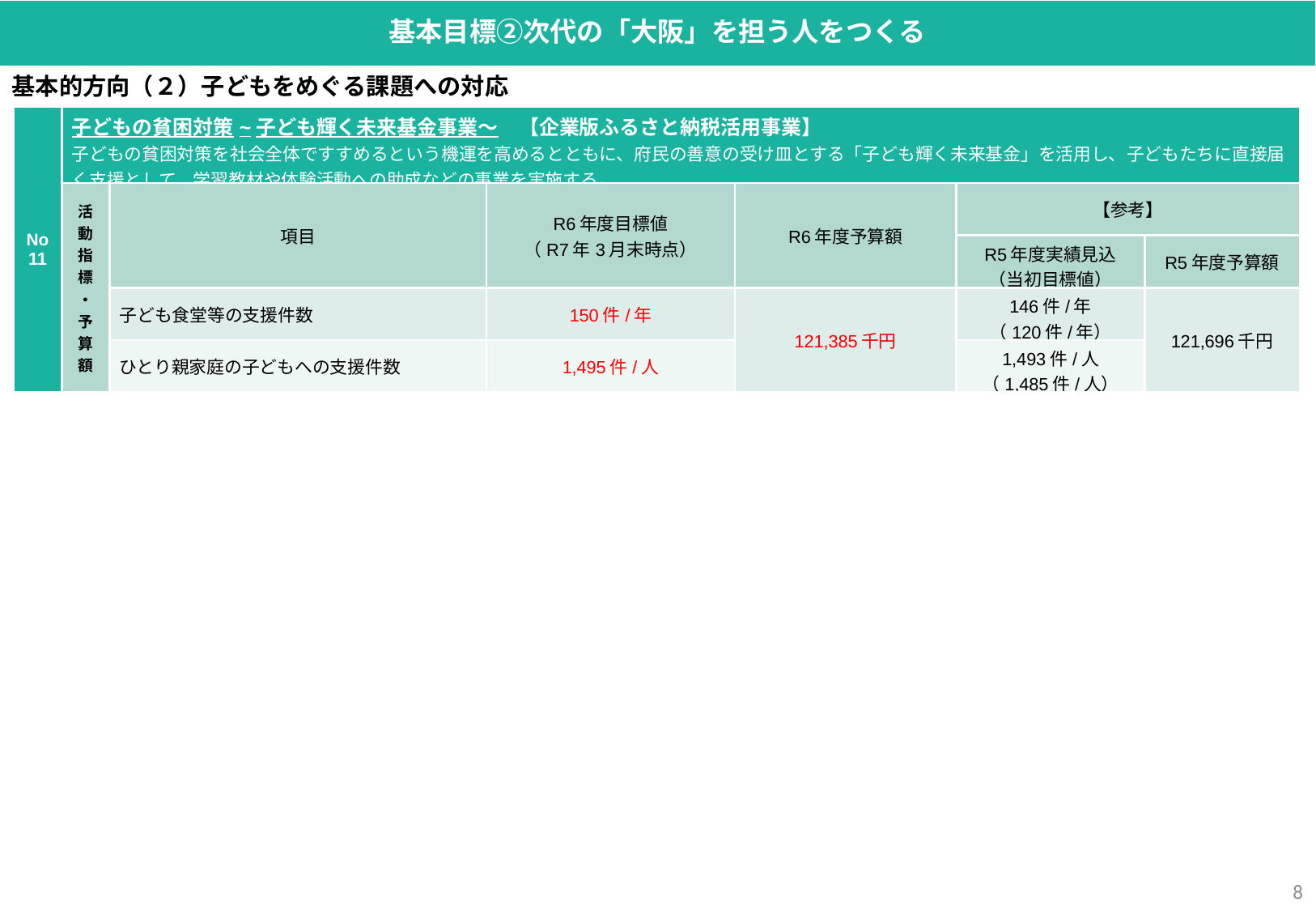

基本目標②次代の「大阪」を担う人をつくる
基本的方向（２）子どもをめぐる課題への対応
| No 11 | 子どもの貧困対策~子ども輝く未来基金事業～　【企業版ふるさと納税活用事業】 子どもの貧困対策を社会全体ですすめるという機運を高めるとともに、府民の善意の受け皿とする「子ども輝く未来基金」を活用し、子どもたちに直接届く支援として、学習教材や体験活動への助成などの事業を実施する。 |  |  |  |  |  |
| --- | --- | --- | --- | --- | --- | --- |
| No 10 | 活動指標・予算額 | 項目 | R6年度目標値 （R7年3月末時点） | R6年度予算額 | 【参考】 |  |
|  | 活動指標・実績 | 項目 | R6年度目標値 （令和6年3月末時点） | 令和6年度予算額 | R5年度実績見込 （当初目標値） | R5年度予算額 |
|  |  | 子ども食堂等の支援件数 | 150件/年 | 121,385千円 | 146件/年 （120件/年） | 121,696千円 |
|  |  | ひとり親家庭の子どもへの支援件数 | 1,495件/人 | ○○○○○○千円 | 1,493件/人 （1,485件/人） |  |
8